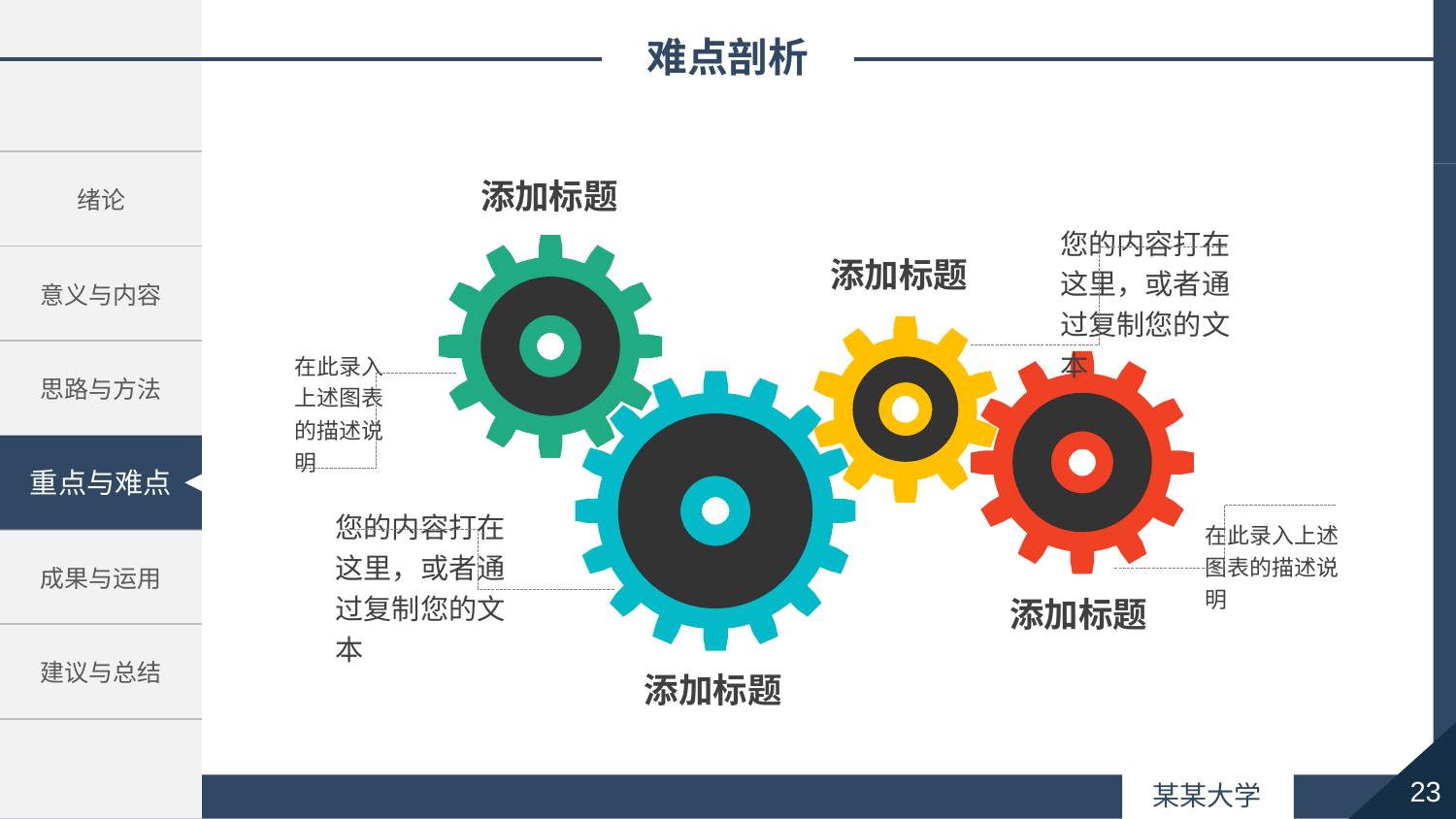

难点剖析
添加标题
您的内容打在这里，或者通过复制您的文本

添加标题

在此录入上述图表的描述说明

您的内容打在这里，或者通过复制您的文本
在此录入上述图表的描述说明
添加标题
添加标题